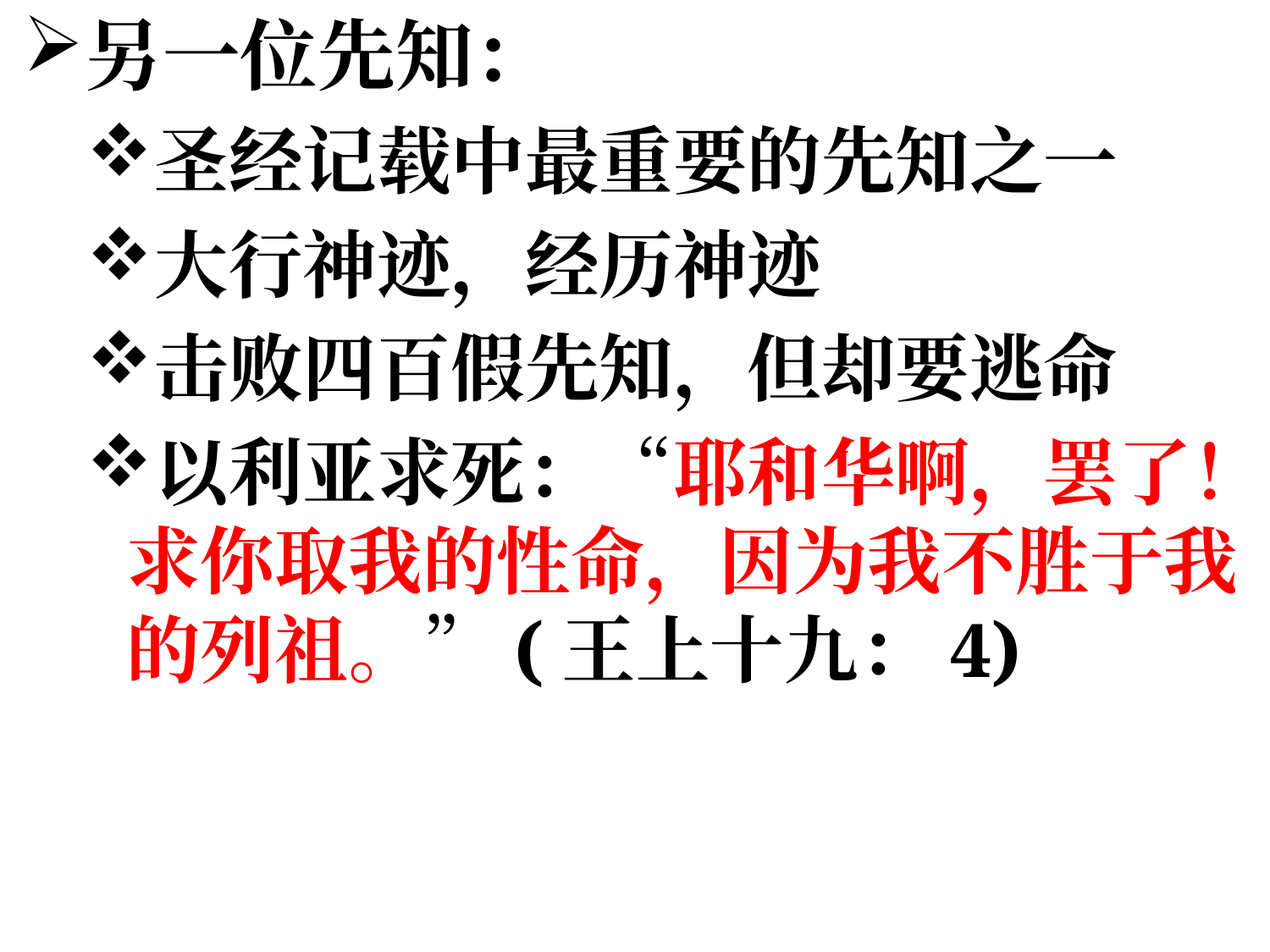

另一位先知：
圣经记载中最重要的先知之一
大行神迹，经历神迹
击败四百假先知，但却要逃命
以利亚求死：“耶和华啊，罢了！求你取我的性命，因为我不胜于我的列祖。”(王上十九：4)